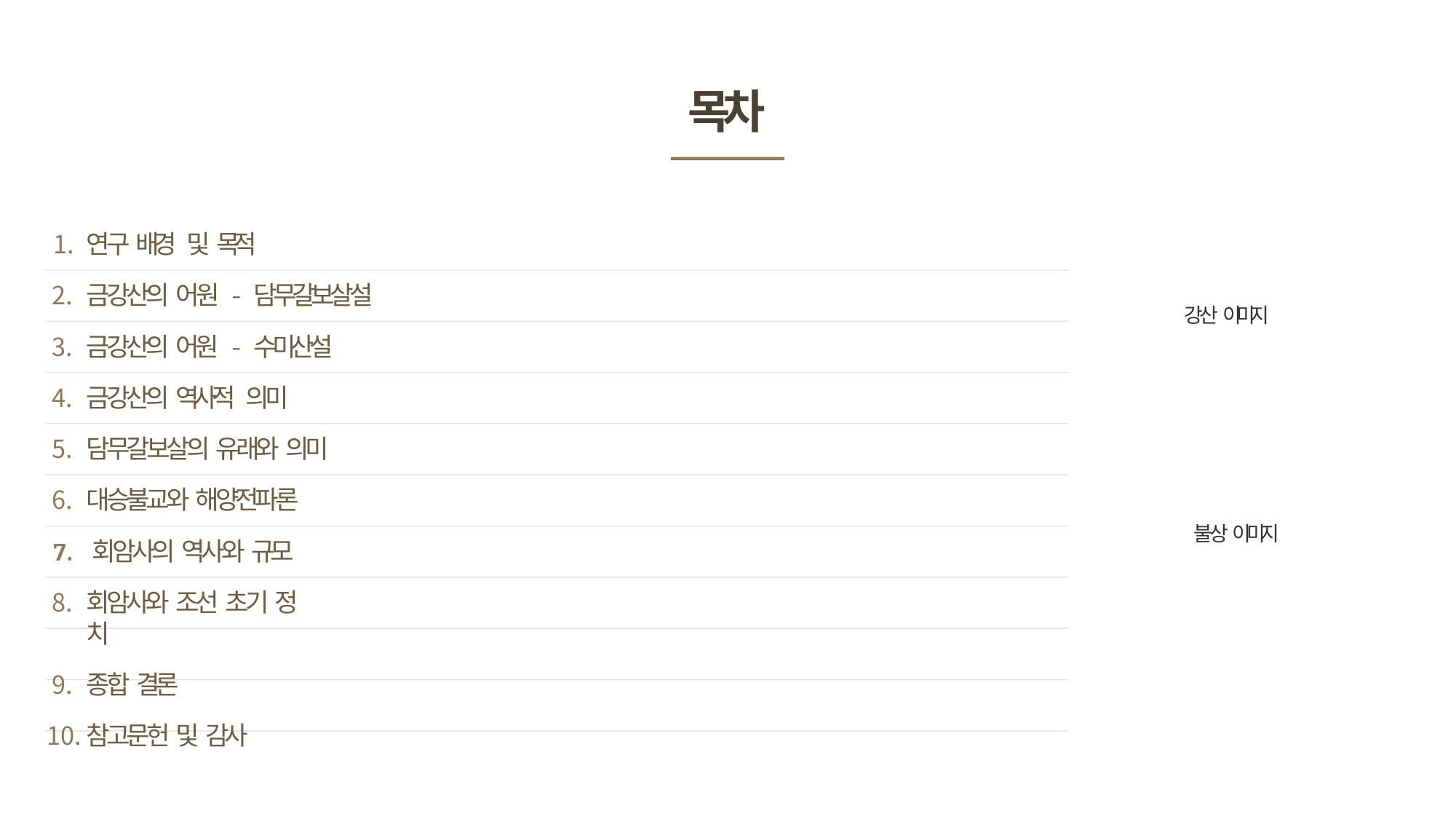

# 목차

연구 배경 및 목적
금강산의 어원 - 담무갈보살설

강산 이미지

금강산의 어원 - 수미산설
금강산의 역사적 의미
담무갈보살의 유래와 의미
대승불교와 해양전파론

불상 이미지

7.  회암사의 역사와 규모

회암사와 조선 초기 정 치
종합 결론
참고문헌 및 감사